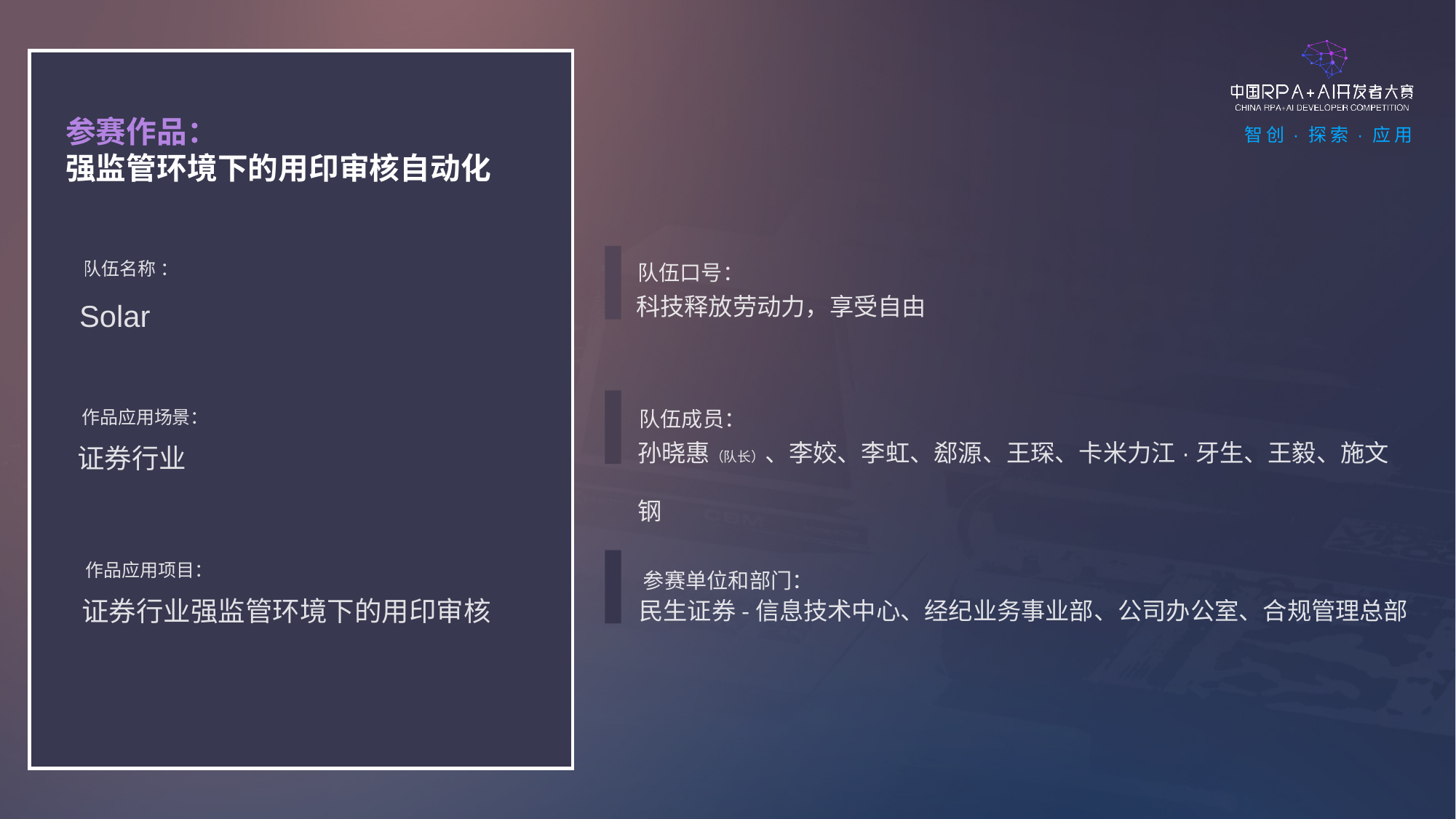

参赛作品：
强监管环境下的用印审核自动化
队伍口号：
科技释放劳动力，享受自由
队伍名称 ：
Solar

队伍成员：
孙晓惠（队长）、李姣、李虹、郄源、王琛、卡米力江·牙生、王毅、施文钢
作品应用场景：
证券行业

作品应用项目：
证券行业强监管环境下的用印审核
参赛单位和部门：
民生证券-信息技术中心、经纪业务事业部、公司办公室、合规管理总部